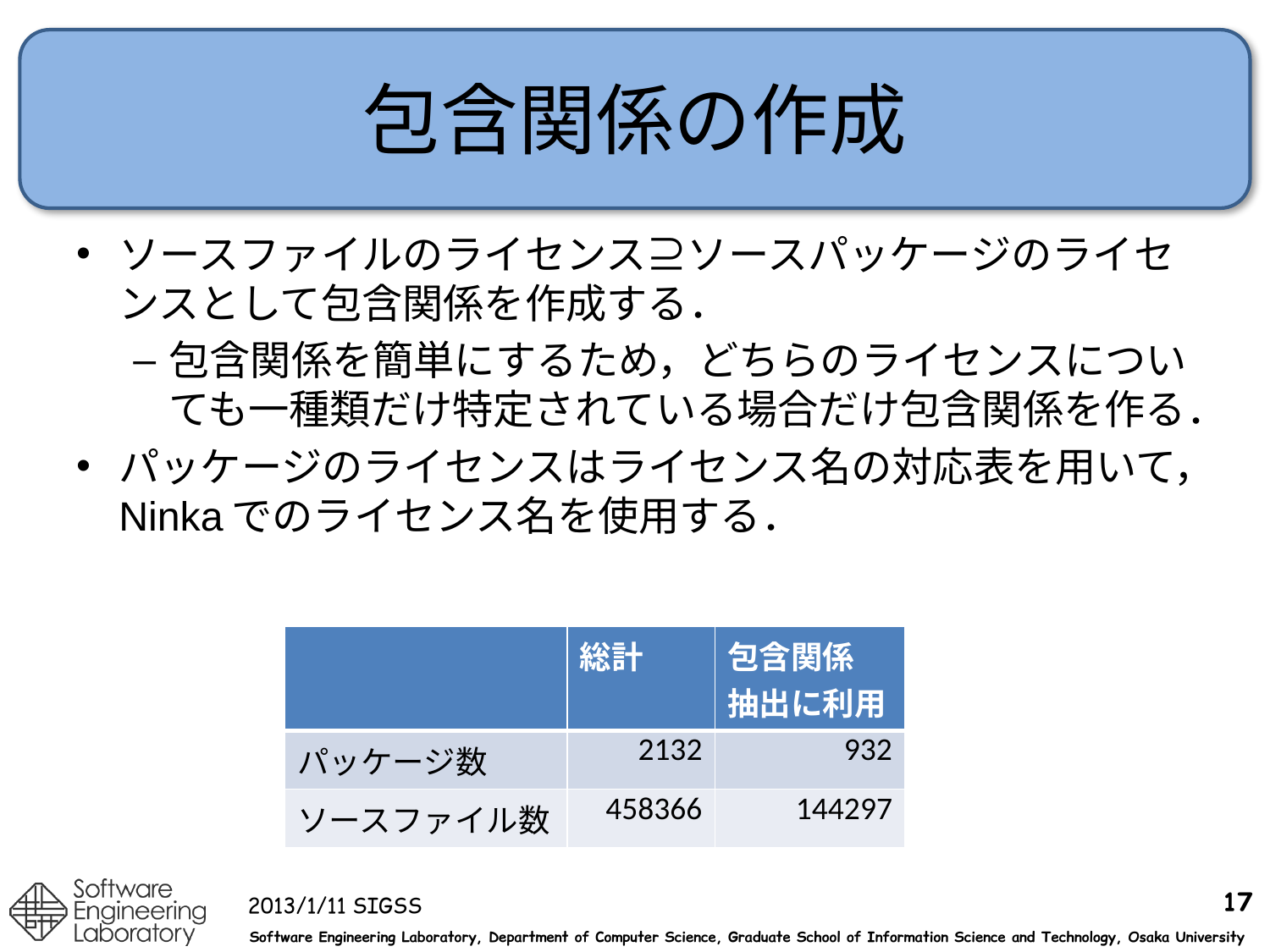

# 包含関係の作成
ソースファイルのライセンス⊇ソースパッケージのライセンスとして包含関係を作成する．
包含関係を簡単にするため，どちらのライセンスについても一種類だけ特定されている場合だけ包含関係を作る．
パッケージのライセンスはライセンス名の対応表を用いて，Ninkaでのライセンス名を使用する．
|  | 総計 | 包含関係 抽出に利用 |
| --- | --- | --- |
| パッケージ数 | 2132 | 932 |
| ソースファイル数 | 458366 | 144297 |
17
2013/1/11 SIGSS